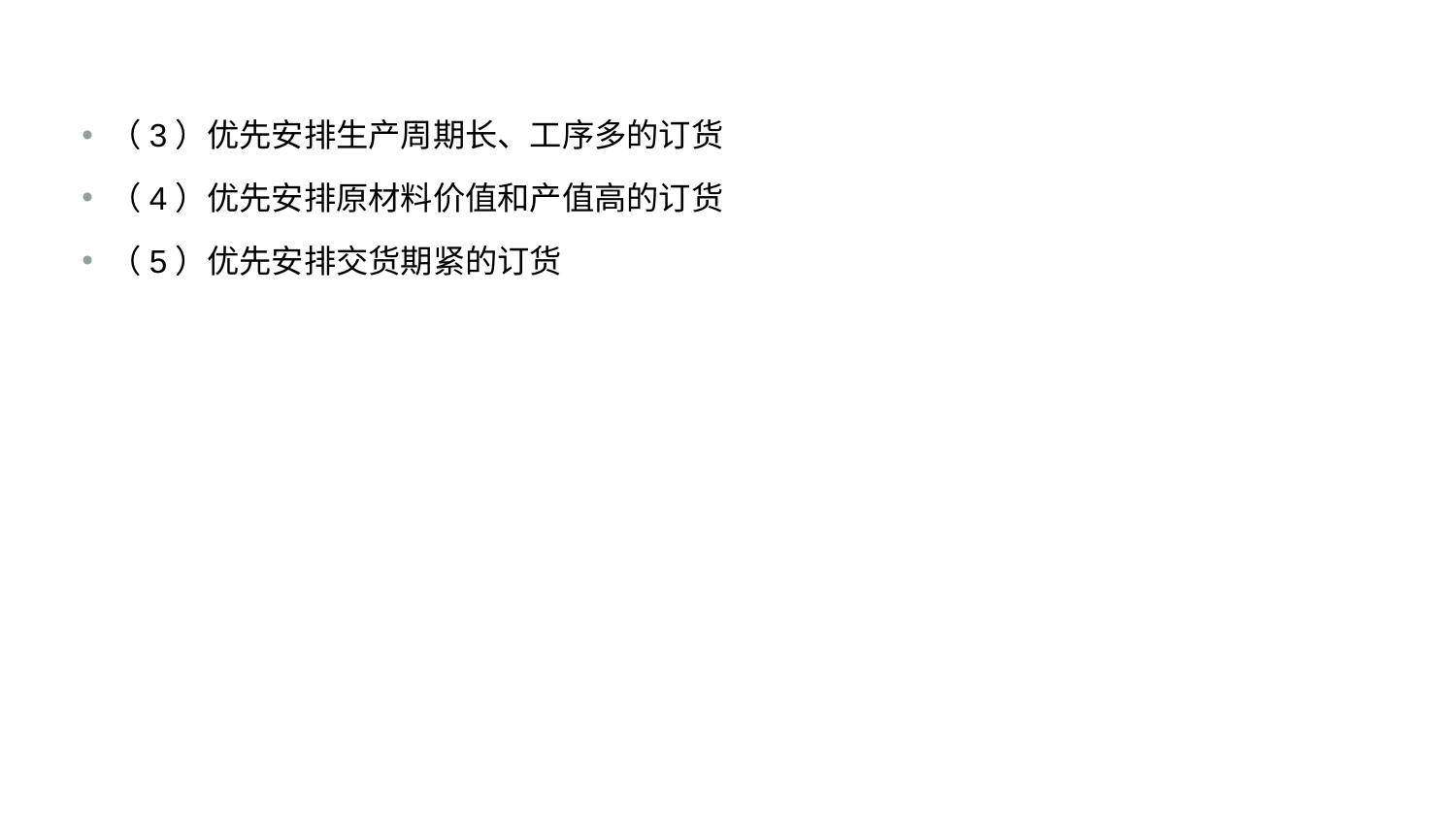

#
（3）优先安排生产周期长、工序多的订货
（4）优先安排原材料价值和产值高的订货
（5）优先安排交货期紧的订货